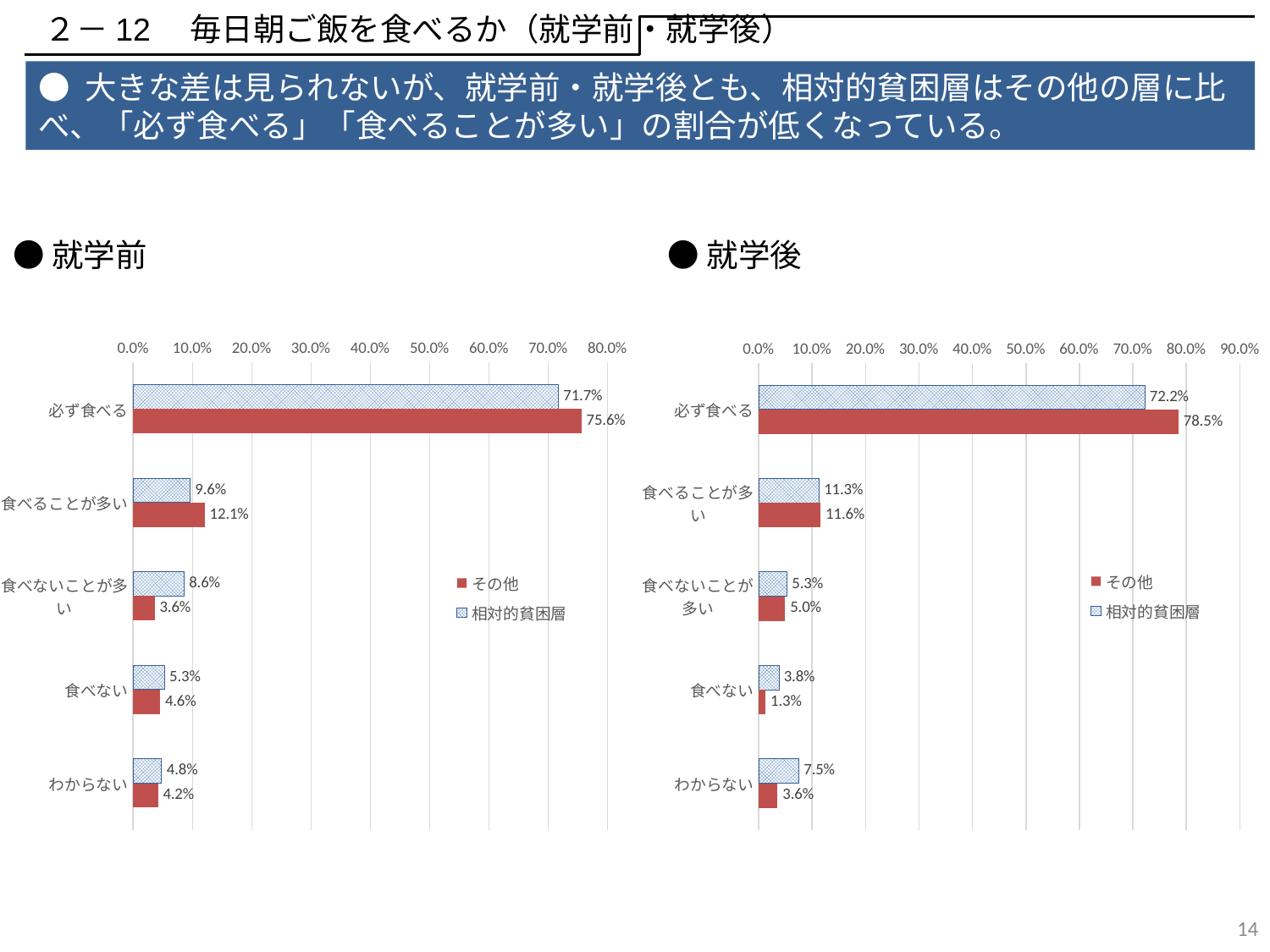

２－12　毎日朝ご飯を食べるか（就学前・就学後）
● 大きな差は見られないが、就学前・就学後とも、相対的貧困層はその他の層に比べ、「必ず食べる」「食べることが多い」の割合が低くなっている。
●就学前
●就学後

### Chart

| Category | 相対的貧困層 | その他 |
|---|---|---|
| 必ず食べる | 0.717 | 0.7561610036591742 |
| 食べることが多い | 0.096 | 0.12076372190277053 |
| 食べないことが多い | 0.086 | 0.03614375326711971 |
| 食べない | 0.053 | 0.045508625196027185 |
| わからない | 0.048 | 0.04206116048092002 |

### Chart

| Category | 相対的貧困層 | その他 |
|---|---|---|
| 必ず食べる | 0.722 | 0.785402999062793 |
| 食べることが多い | 0.113 | 0.11612183692596063 |
| 食べないことが多い | 0.053 | 0.04979475164011247 |
| 食べない | 0.038 | 0.013065604498594188 |
| わからない | 0.075 | 0.03561480787253984 |
14